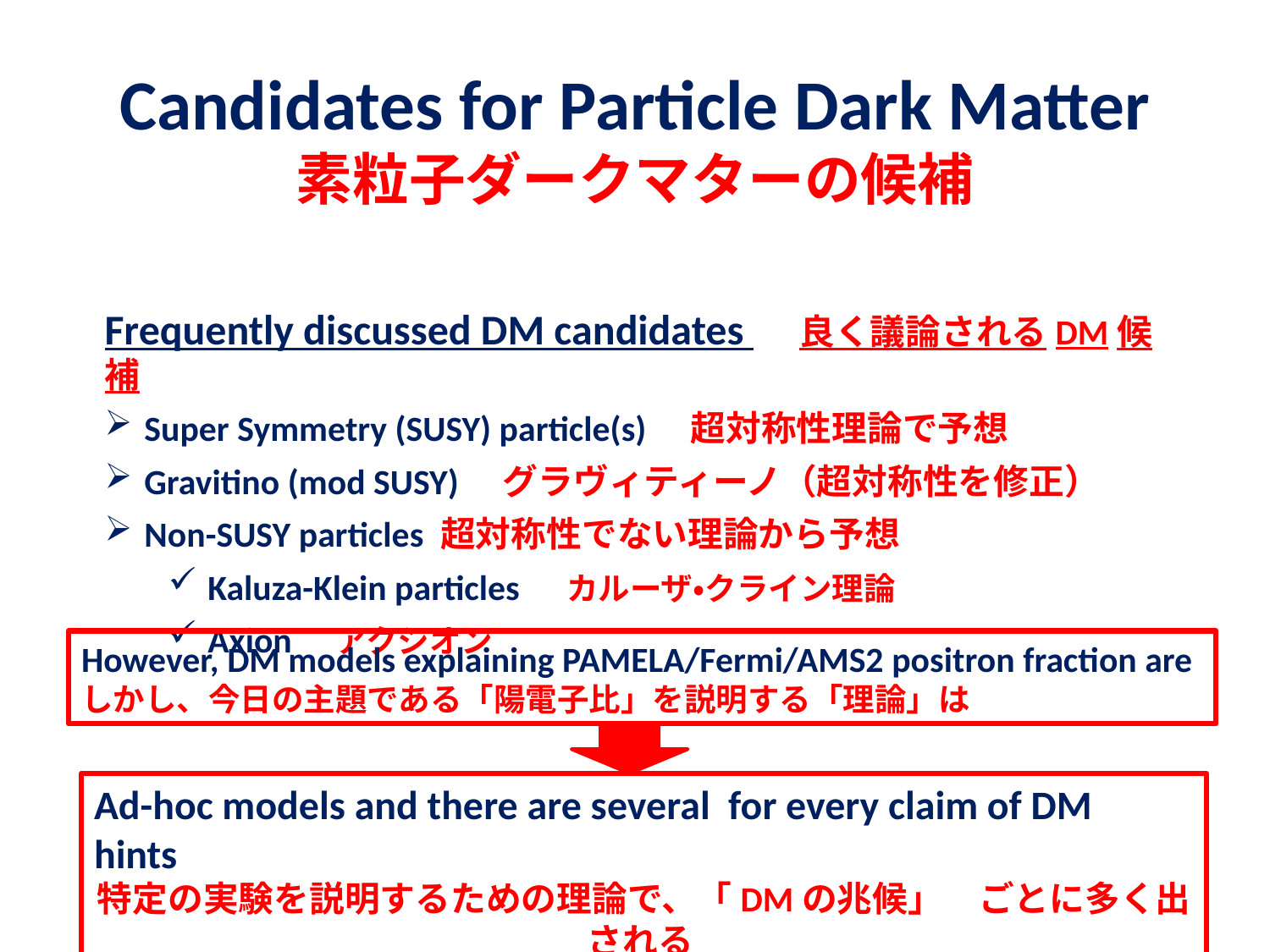

# Candidates for Particle Dark Matter 素粒子ダークマターの候補
Frequently discussed DM candidates 　良く議論されるDM候補
Super Symmetry (SUSY) particle(s)　超対称性理論で予想
Gravitino (mod SUSY)　グラヴィティーノ（超対称性を修正）
Non-SUSY particles 超対称性でない理論から予想
Kaluza-Klein particles 　カルーザ・クライン理論
Axion　アクシオン
However, DM models explaining PAMELA/Fermi/AMS2 positron fraction are
しかし、今日の主題である「陽電子比」を説明する「理論」は

Ad-hoc models and there are several  for every claim of DM hints
特定の実験を説明するための理論で、「DMの兆候」　ごとに多く出される